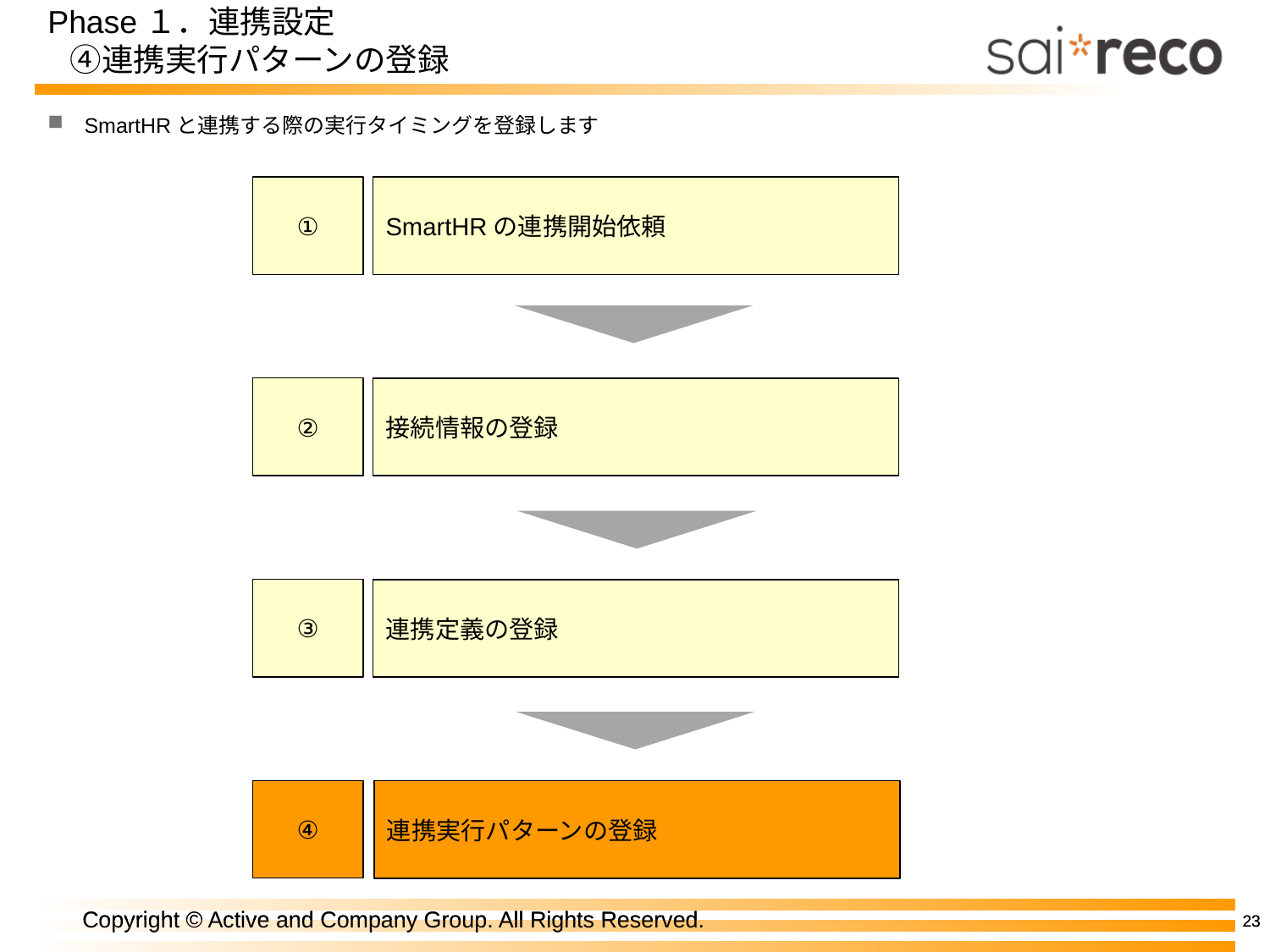

# Phase１．連携設定 ④連携実行パターンの登録
SmartHRと連携する際の実行タイミングを登録します
①
SmartHRの連携開始依頼

②
接続情報の登録

③
連携定義の登録

④
連携実行パターンの登録